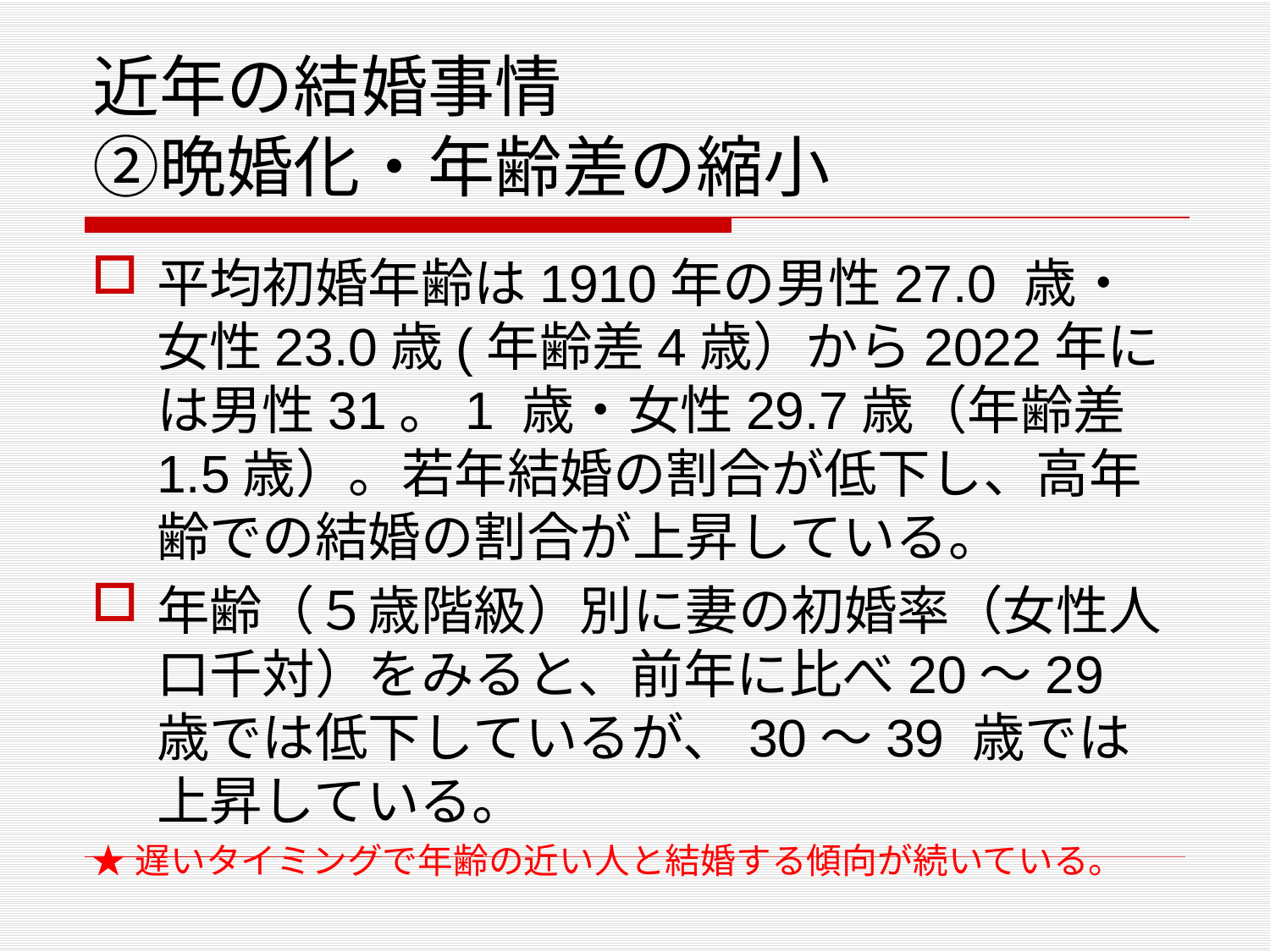

# 近年の結婚事情 ②晩婚化・年齢差の縮小
平均初婚年齢は1910年の男性27.0 歳・女性23.0歳(年齢差4歳）から2022年には男性31。1 歳・女性29.7歳（年齢差1.5歳）。若年結婚の割合が低下し、高年齢での結婚の割合が上昇している。
年齢（５歳階級）別に妻の初婚率（女性人口千対）をみると、前年に比べ20～29 歳では低下しているが、30～39 歳では上昇している。
★遅いタイミングで年齢の近い人と結婚する傾向が続いている。